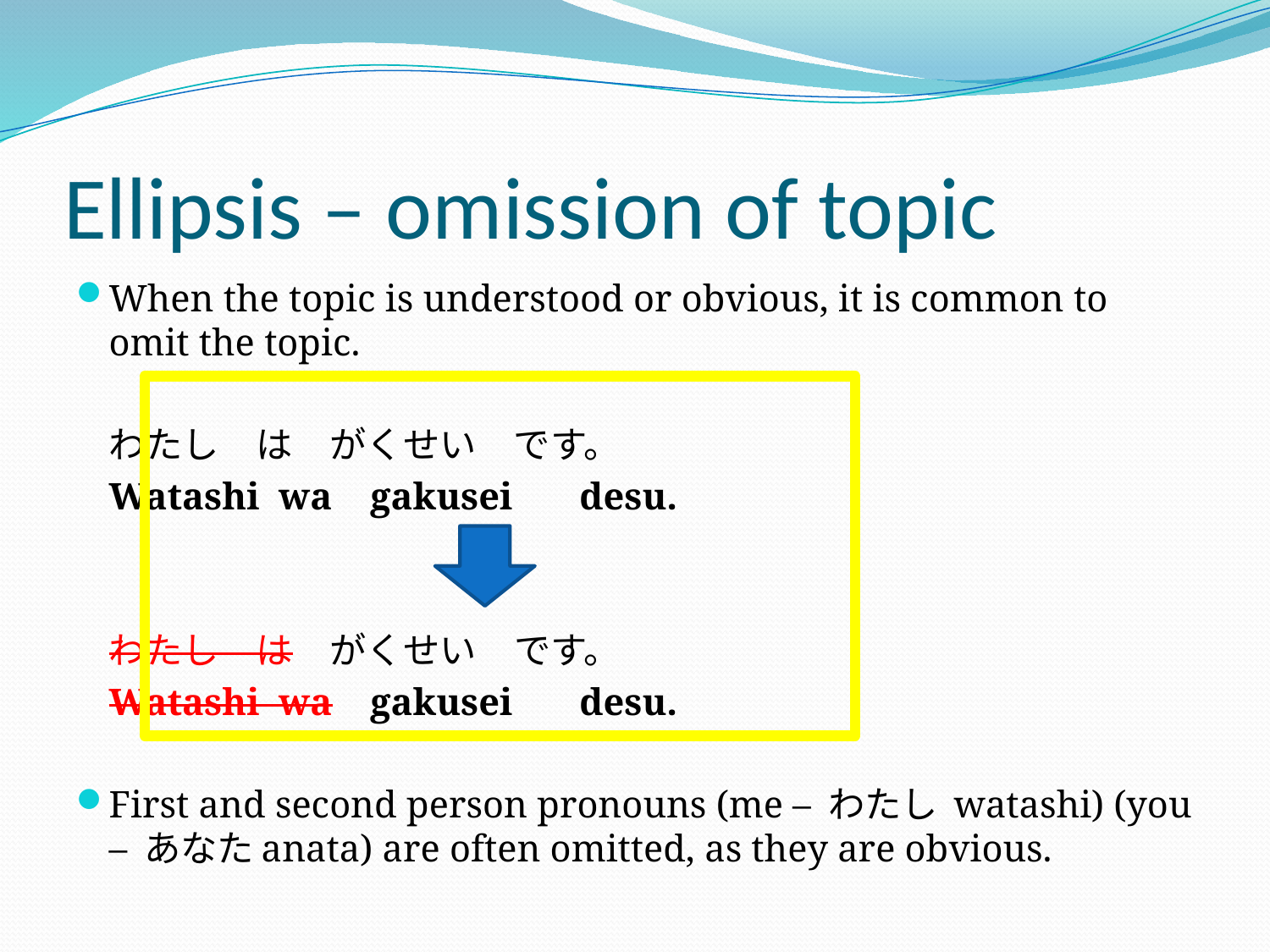

# Ellipsis – omission of topic
When the topic is understood or obvious, it is common to omit the topic.

		わたし　は　がくせい　です。
		Watashi  wa    gakusei       desu.

		わたし　は　がくせい　です。
		Watashi  wa    gakusei       desu.

First and second person pronouns (me – わたし watashi) (you – あなたanata) are often omitted, as they are obvious.